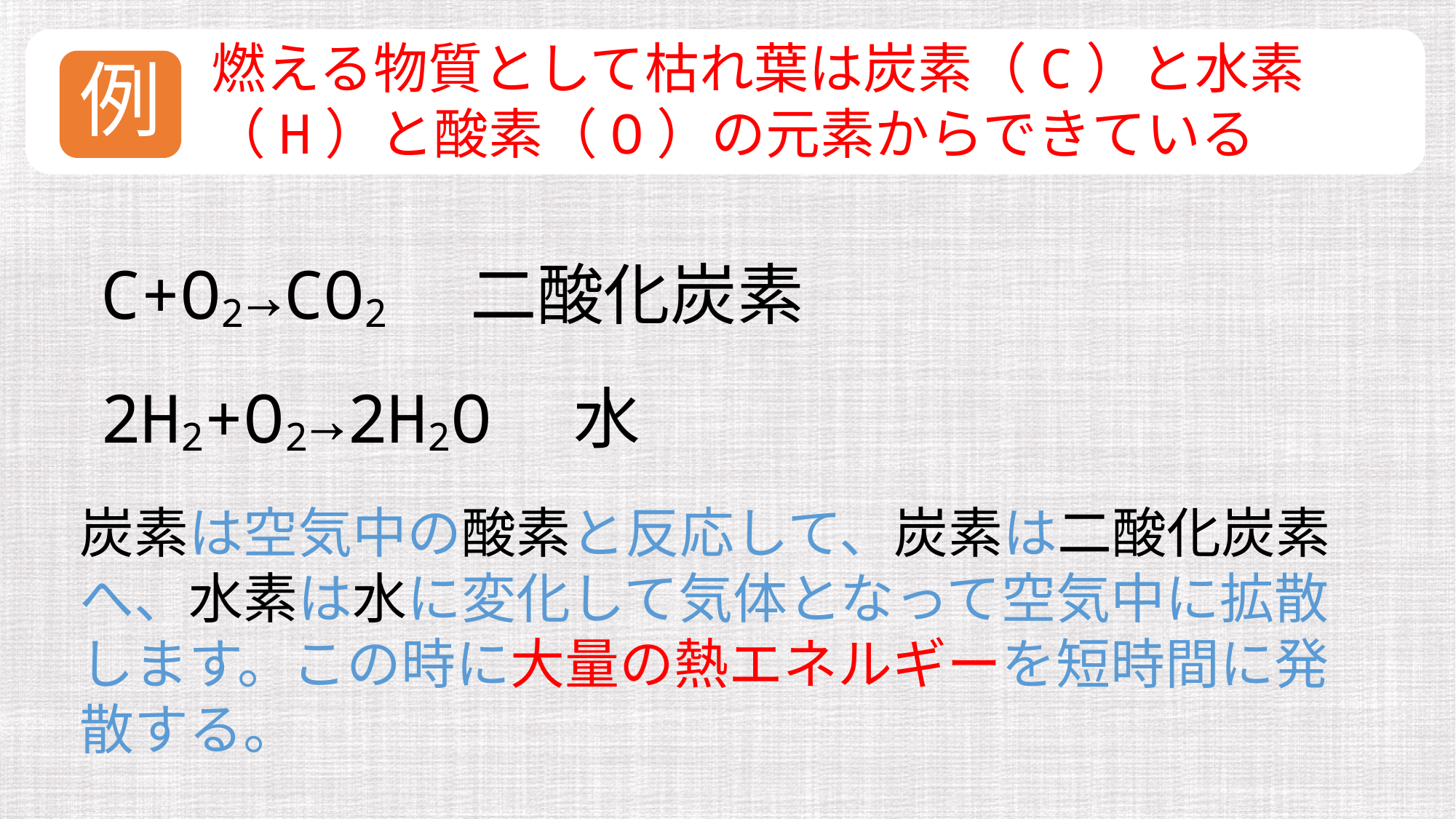

燃える物質として枯れ葉は炭素（C）と水素（H）と酸素（O）の元素からできている

例

C+O2→CO2　二酸化炭素
2H2+O2→2H2O　水
炭素は空気中の酸素と反応して、炭素は二酸化炭素へ、水素は水に変化して気体となって空気中に拡散します。この時に大量の熱エネルギーを短時間に発散する。